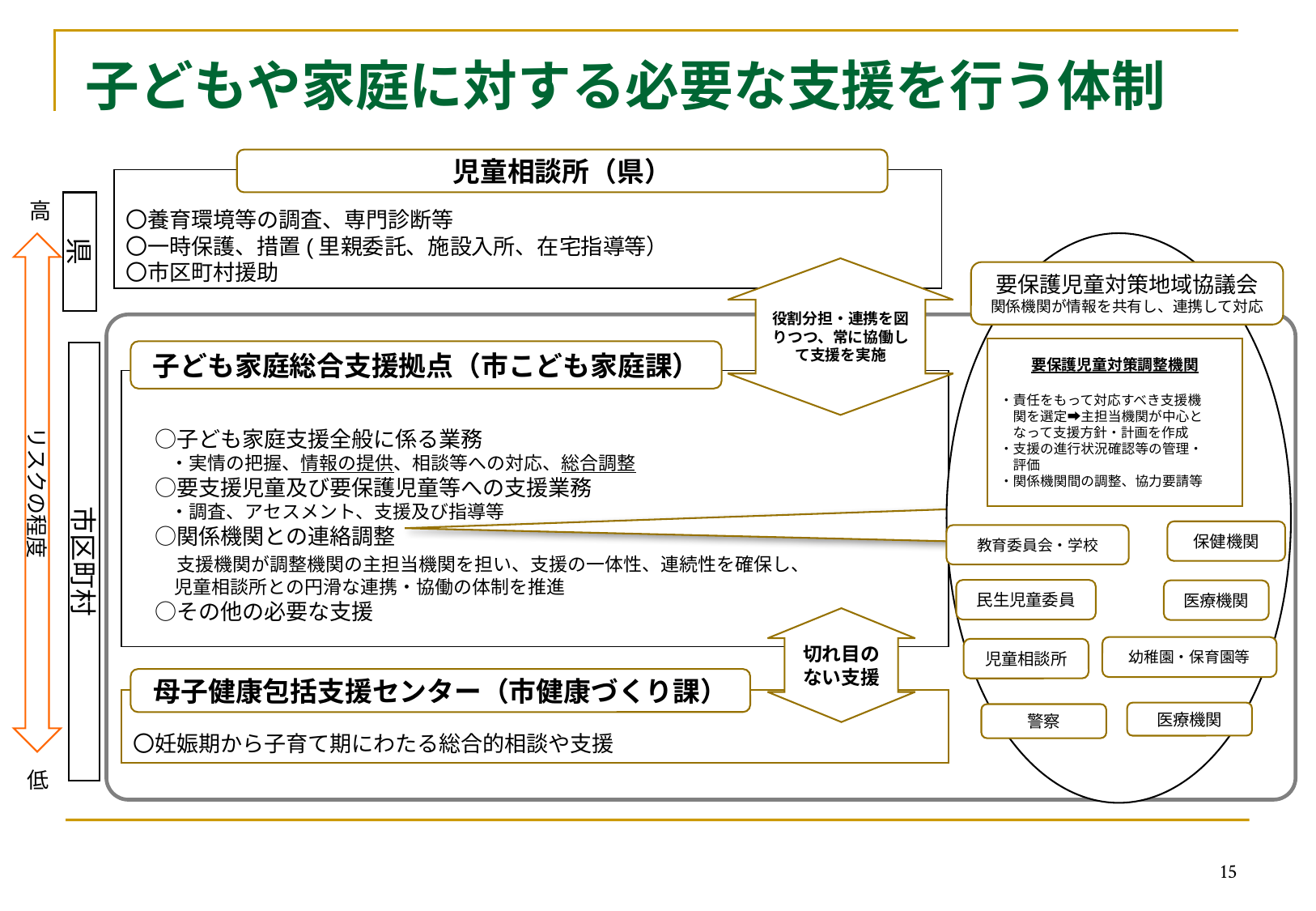

# 子どもや家庭に対する必要な支援を行う体制
児童相談所（県）

〇養育環境等の調査、専門診断等
〇一時保護、措置(里親委託、施設入所、在宅指導等）
〇市区町村援助
高
県

リスクの程度
役割分担・連携を図りつつ、常に協働して支援を実施
要保護児童対策地域協議会
関係機関が情報を共有し、連携して対応

要保護児童対策調整機関

・責任をもって対応すべき支援機
　関を選定➡主担当機関が中心と
　なって支援方針・計画を作成
・支援の進行状況確認等の管理・
　評価
・関係機関間の調整、協力要請等
子ども家庭総合支援拠点（市こども家庭課）
市区町村

　○子ども家庭支援全般に係る業務
　　・実情の把握、情報の提供、相談等への対応、総合調整
　○要支援児童及び要保護児童等への支援業務
　　・調査、アセスメント、支援及び指導等
　○関係機関との連絡調整
　　支援機関が調整機関の主担当機関を担い、支援の一体性、連続性を確保し、
　　 児童相談所との円滑な連携・協働の体制を推進
　○その他の必要な支援
保健機関
教育委員会・学校
民生児童委員
医療機関
切れ目のない支援
幼稚園・保育園等
児童相談所
母子健康包括支援センター（市健康づくり課）

〇妊娠期から子育て期にわたる総合的相談や支援
医療機関
警察
低
15